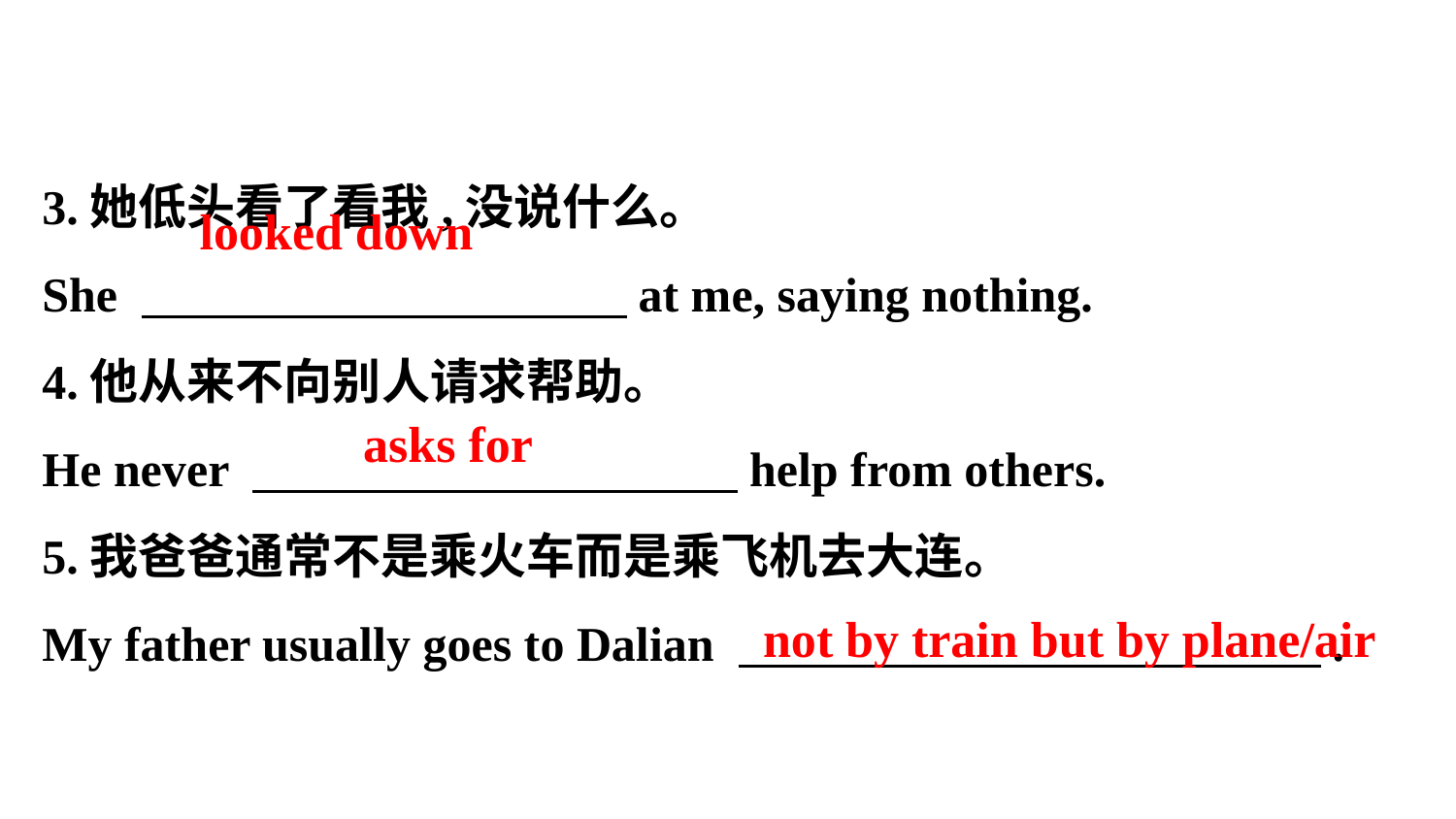

3.她低头看了看我,没说什么。
She 　　　　　　　　　　at me, saying nothing.
4.他从来不向别人请求帮助。
He never 　　　　　　　　　　help from others.
5.我爸爸通常不是乘火车而是乘飞机去大连。
My father usually goes to Dalian 　　　　　　　　　　　　.
looked down

asks for
not by train but by plane/air